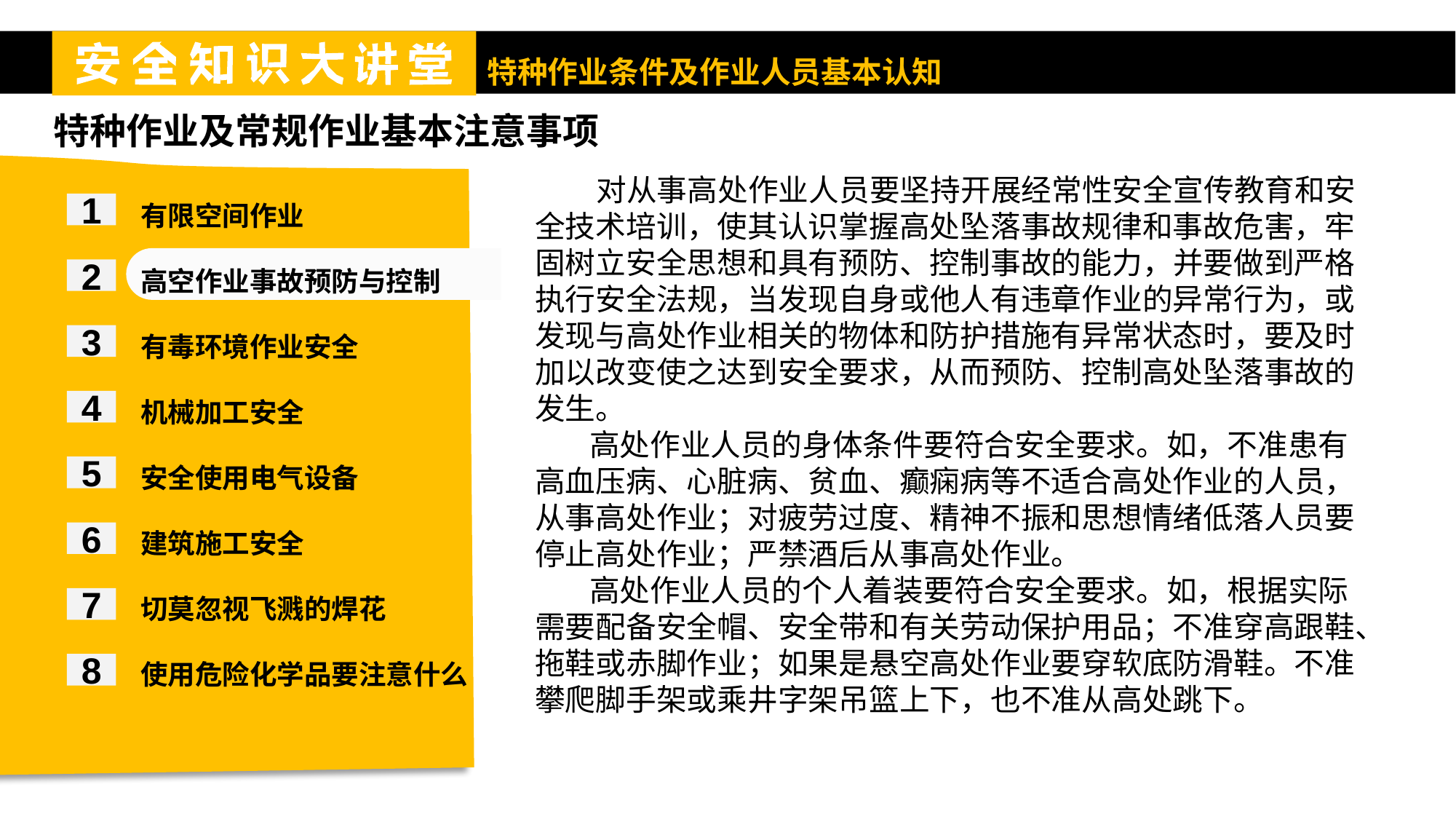

特种作业及常规作业基本注意事项
有限空间作业
高空作业事故预防与控制
有毒环境作业安全
机械加工安全
安全使用电气设备
建筑施工安全
切莫忽视飞溅的焊花
使用危险化学品要注意什么
        对从事高处作业人员要坚持开展经常性安全宣传教育和安全技术培训，使其认识掌握高处坠落事故规律和事故危害，牢固树立安全思想和具有预防、控制事故的能力，并要做到严格执行安全法规，当发现自身或他人有违章作业的异常行为，或发现与高处作业相关的物体和防护措施有异常状态时，要及时加以改变使之达到安全要求，从而预防、控制高处坠落事故的发生。
       高处作业人员的身体条件要符合安全要求。如，不准患有高血压病、心脏病、贫血、癫痫病等不适合高处作业的人员，从事高处作业；对疲劳过度、精神不振和思想情绪低落人员要停止高处作业；严禁酒后从事高处作业。
       高处作业人员的个人着装要符合安全要求。如，根据实际需要配备安全帽、安全带和有关劳动保护用品；不准穿高跟鞋、拖鞋或赤脚作业；如果是悬空高处作业要穿软底防滑鞋。不准攀爬脚手架或乘井字架吊篮上下，也不准从高处跳下。
1
2
3
4
5
6
7
8